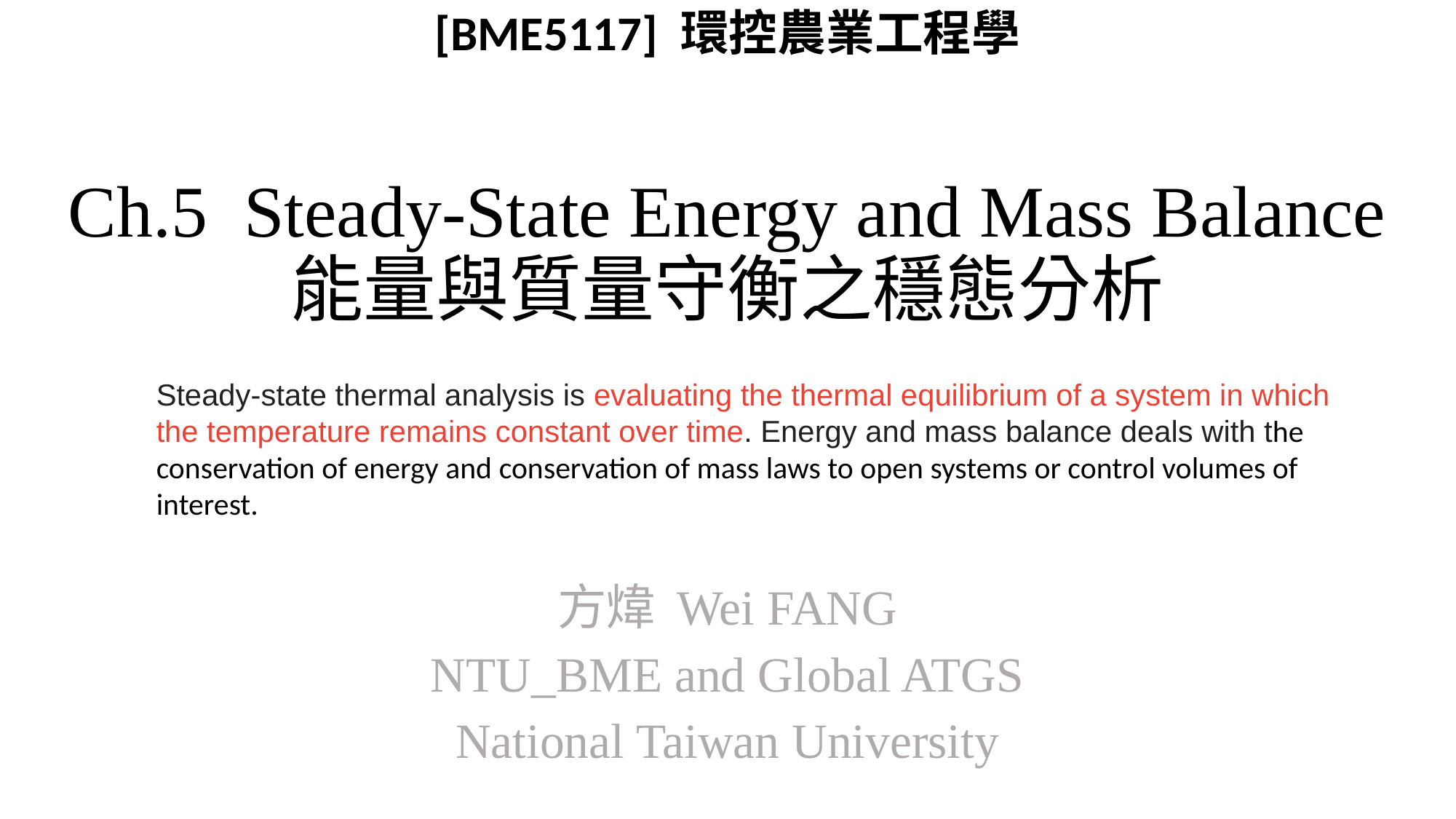

[BME5117] 環控農業工程學
# Ch.5  Steady-State Energy and Mass Balance 能量與質量守衡之穩態分析
Steady-state thermal analysis is evaluating the thermal equilibrium of a system in which the temperature remains constant over time. Energy and mass balance deals with the conservation of energy and conservation of mass laws to open systems or control volumes of interest.
方煒 Wei FANG
NTU_BME and Global ATGS
National Taiwan University